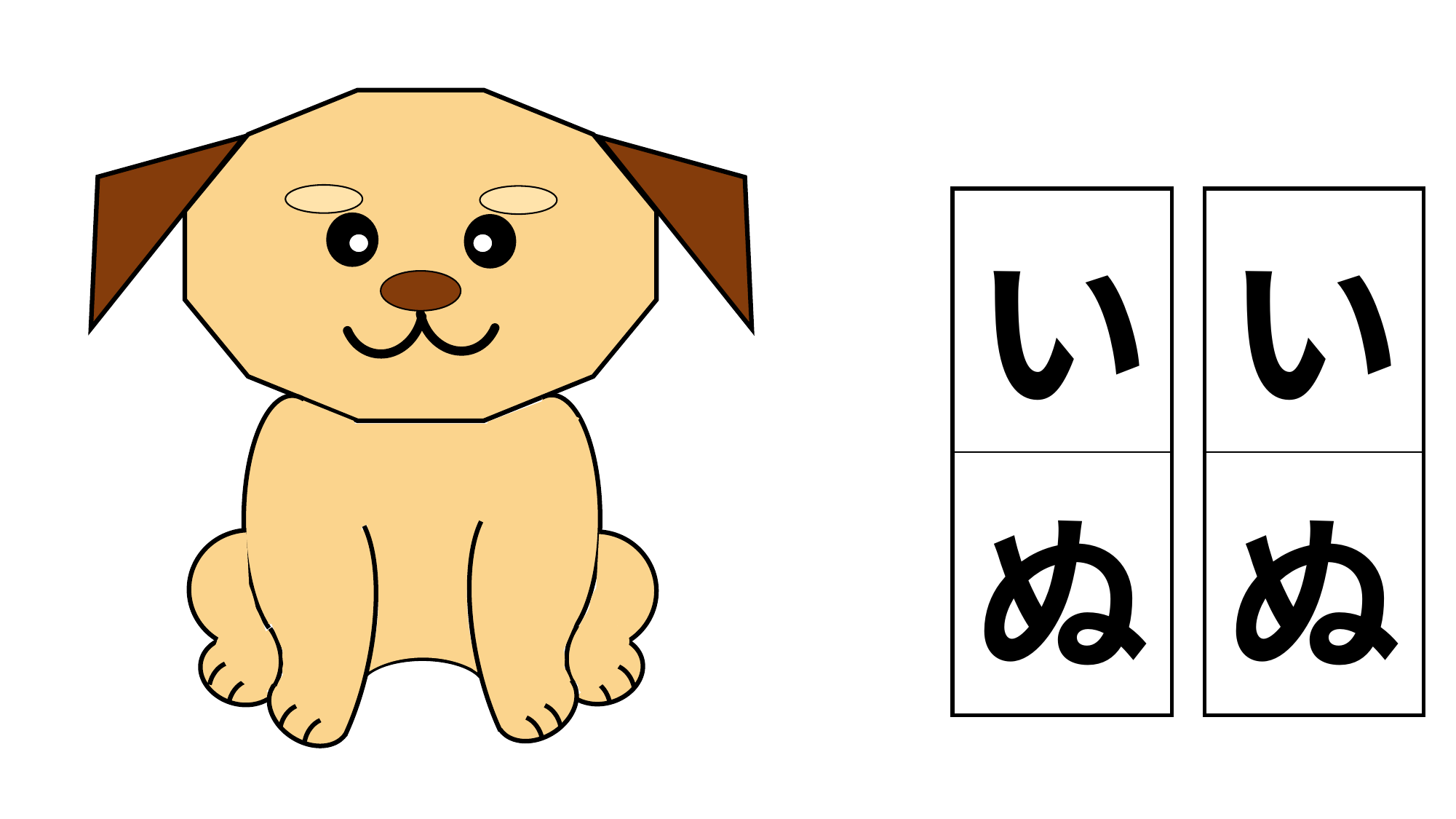

| い |
| --- |
| ぬ |
| い |
| --- |
| ぬ |